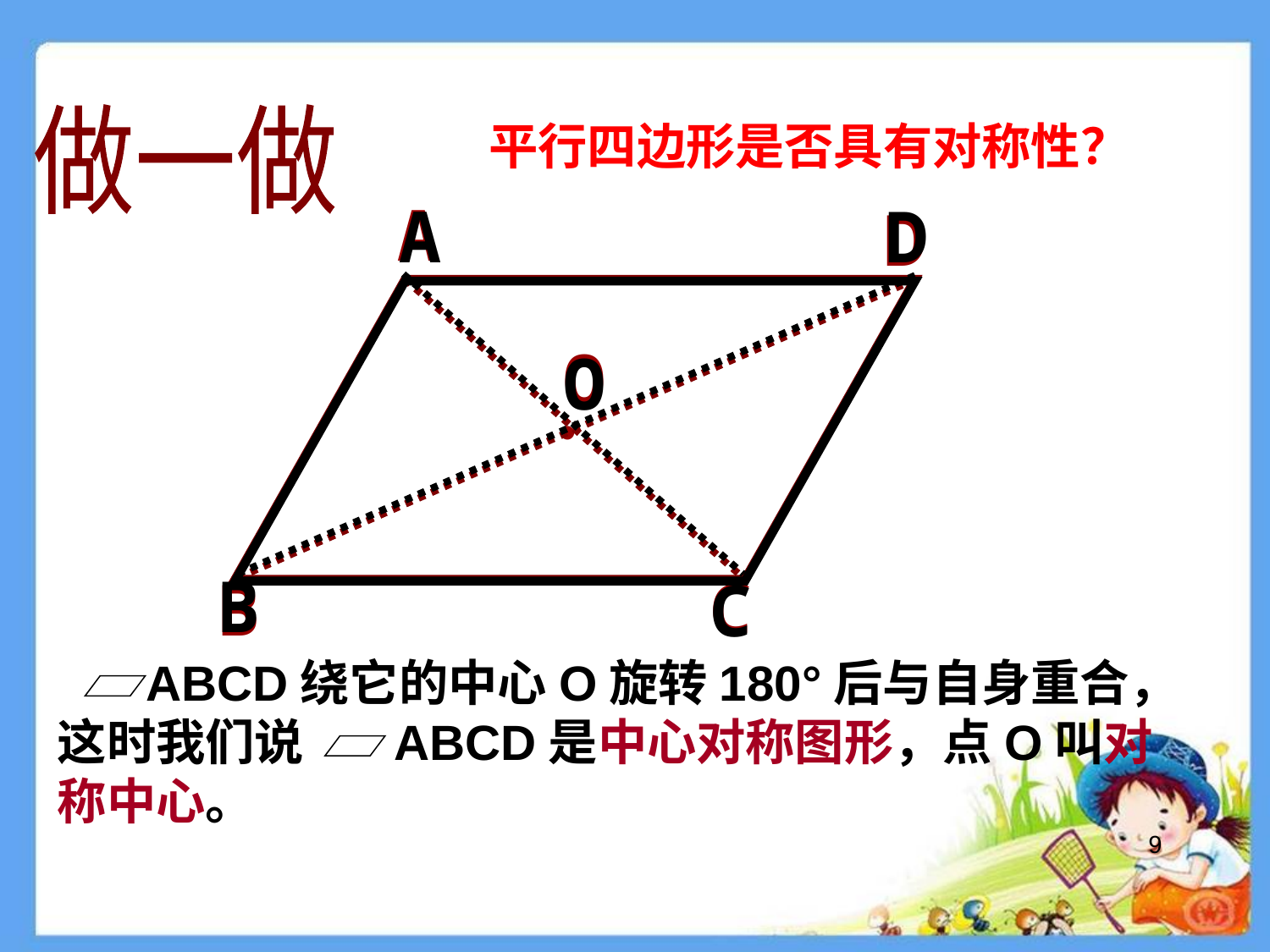

做一做
平行四边形是否具有对称性？
A
D

O
C
B
●
D
B
A
O
C

          ABCD绕它的中心O旋转180°后与自身重合，这时我们说       ABCD是中心对称图形，点O叫对称中心。

9